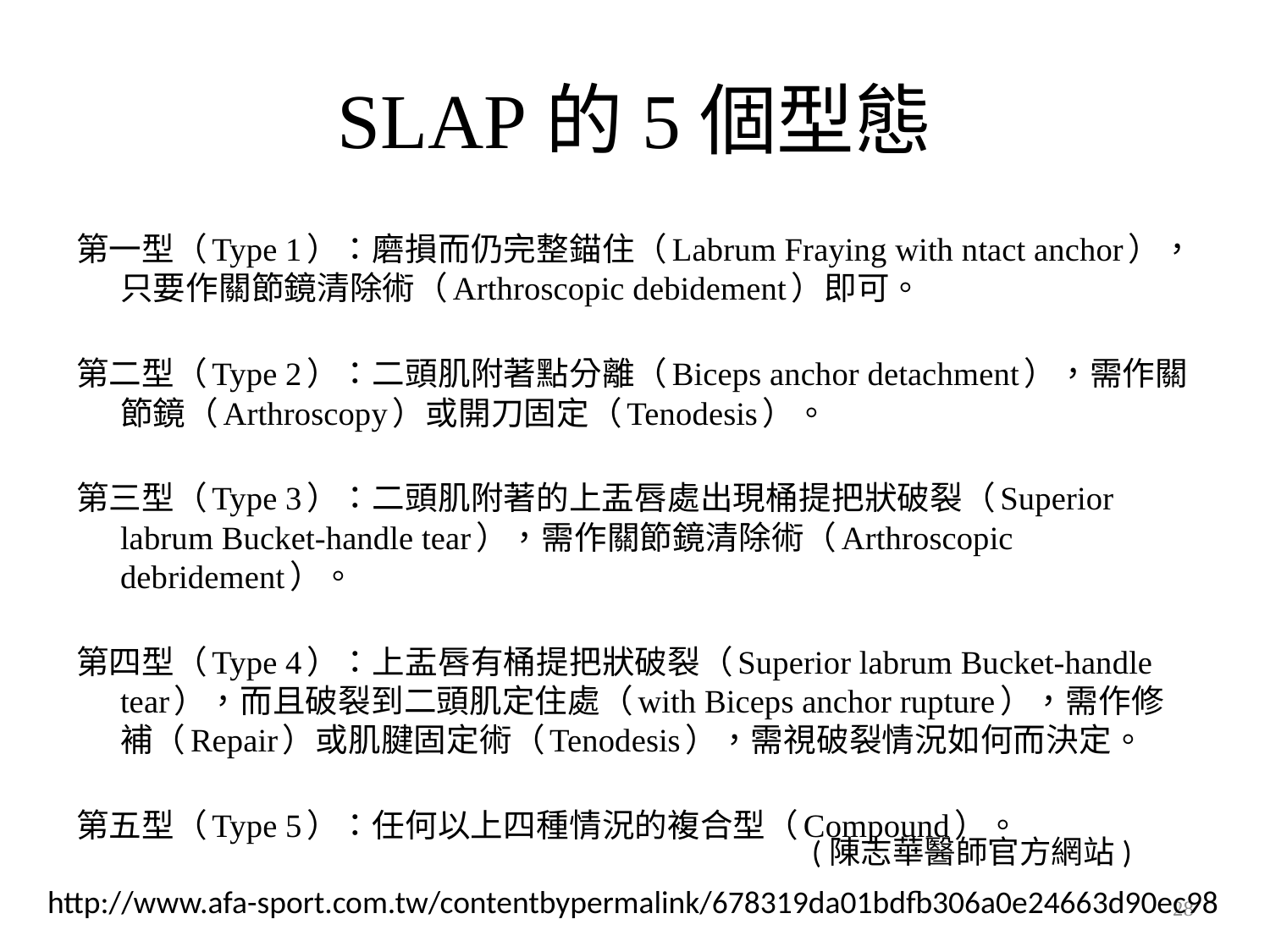

# SLAP的5個型態
第一型（Type 1）：磨損而仍完整錨住（Labrum Fraying with ntact anchor），只要作關節鏡清除術（Arthroscopic debidement）即可。
第二型（Type 2）：二頭肌附著點分離（Biceps anchor detachment），需作關節鏡（Arthroscopy）或開刀固定（Tenodesis）。
第三型（Type 3）：二頭肌附著的上盂唇處出現桶提把狀破裂（Superior labrum Bucket-handle tear），需作關節鏡清除術（Arthroscopic debridement）。
第四型（Type 4）：上盂唇有桶提把狀破裂（Superior labrum Bucket-handle tear），而且破裂到二頭肌定住處（with Biceps anchor rupture），需作修補（Repair）或肌腱固定術（Tenodesis），需視破裂情況如何而決定。
第五型（Type 5）：任何以上四種情況的複合型（Compound）。
(陳志華醫師官方網站)
http://www.afa-sport.com.tw/contentbypermalink/678319da01bdfb306a0e24663d90ec98
28